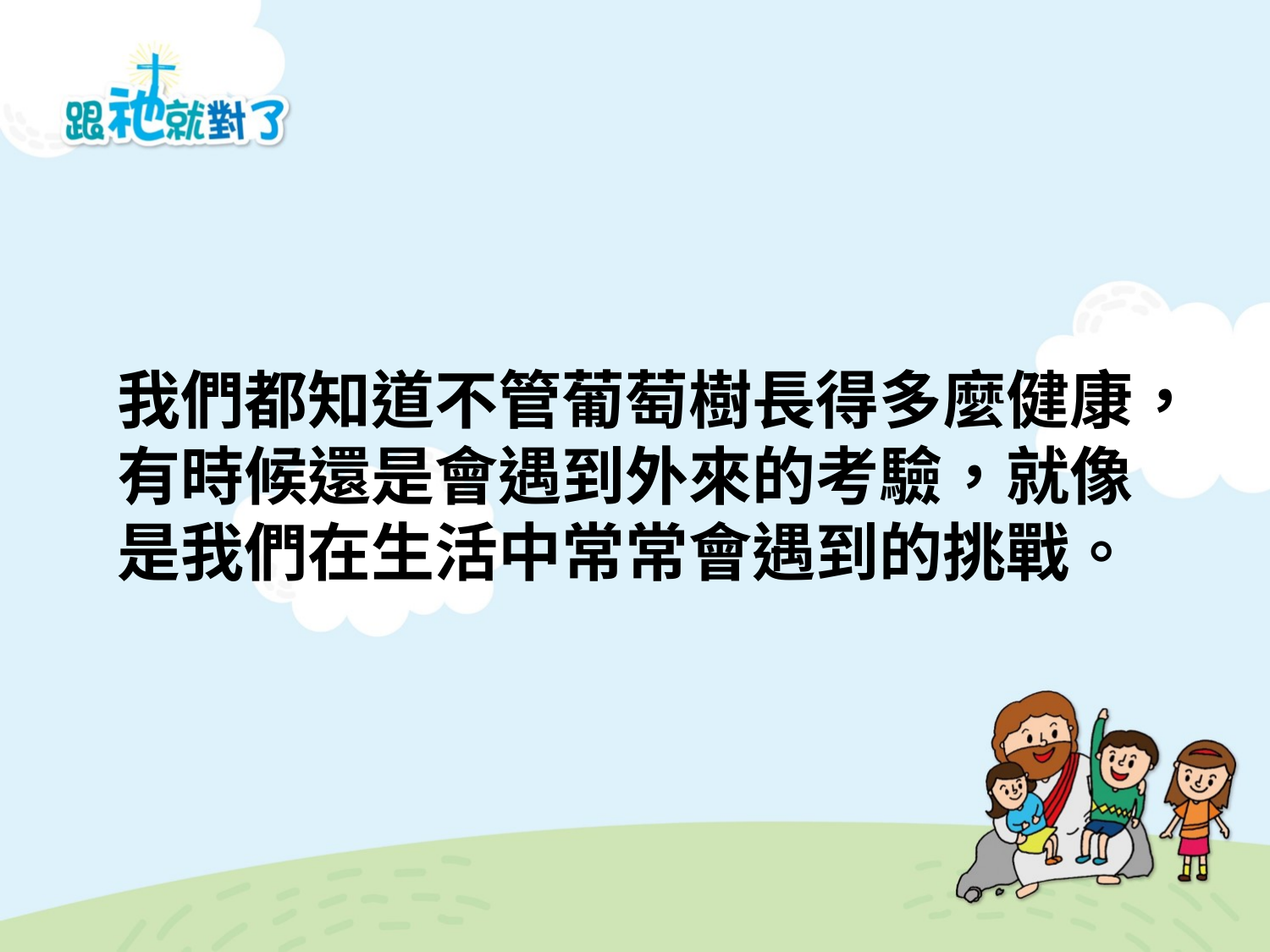

我們都知道不管葡萄樹長得多麼健康，有時候還是會遇到外來的考驗，就像是我們在生活中常常會遇到的挑戰。